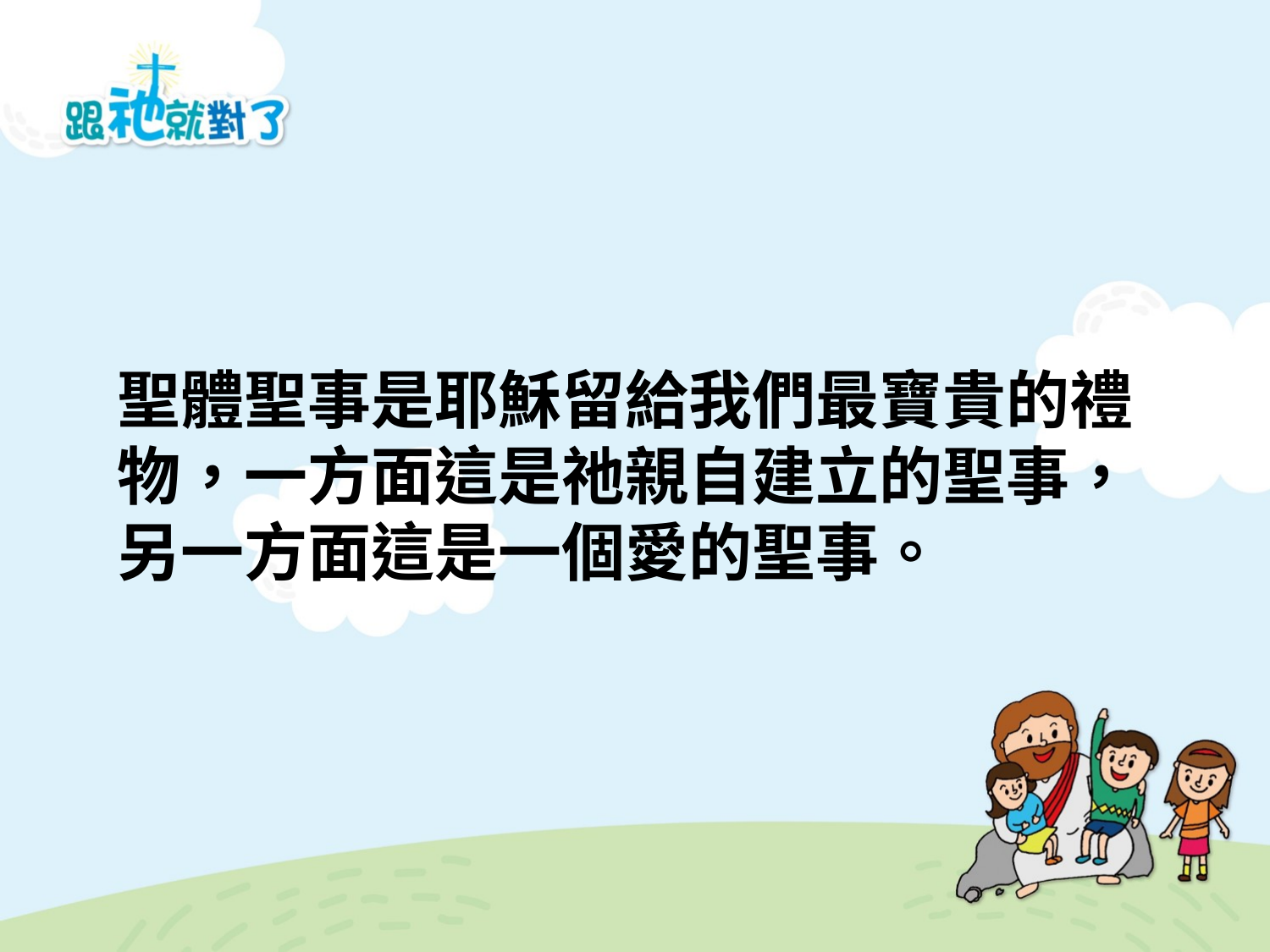

聖體聖事是耶穌留給我們最寶貴的禮物，一方面這是祂親自建立的聖事，另一方面這是一個愛的聖事。